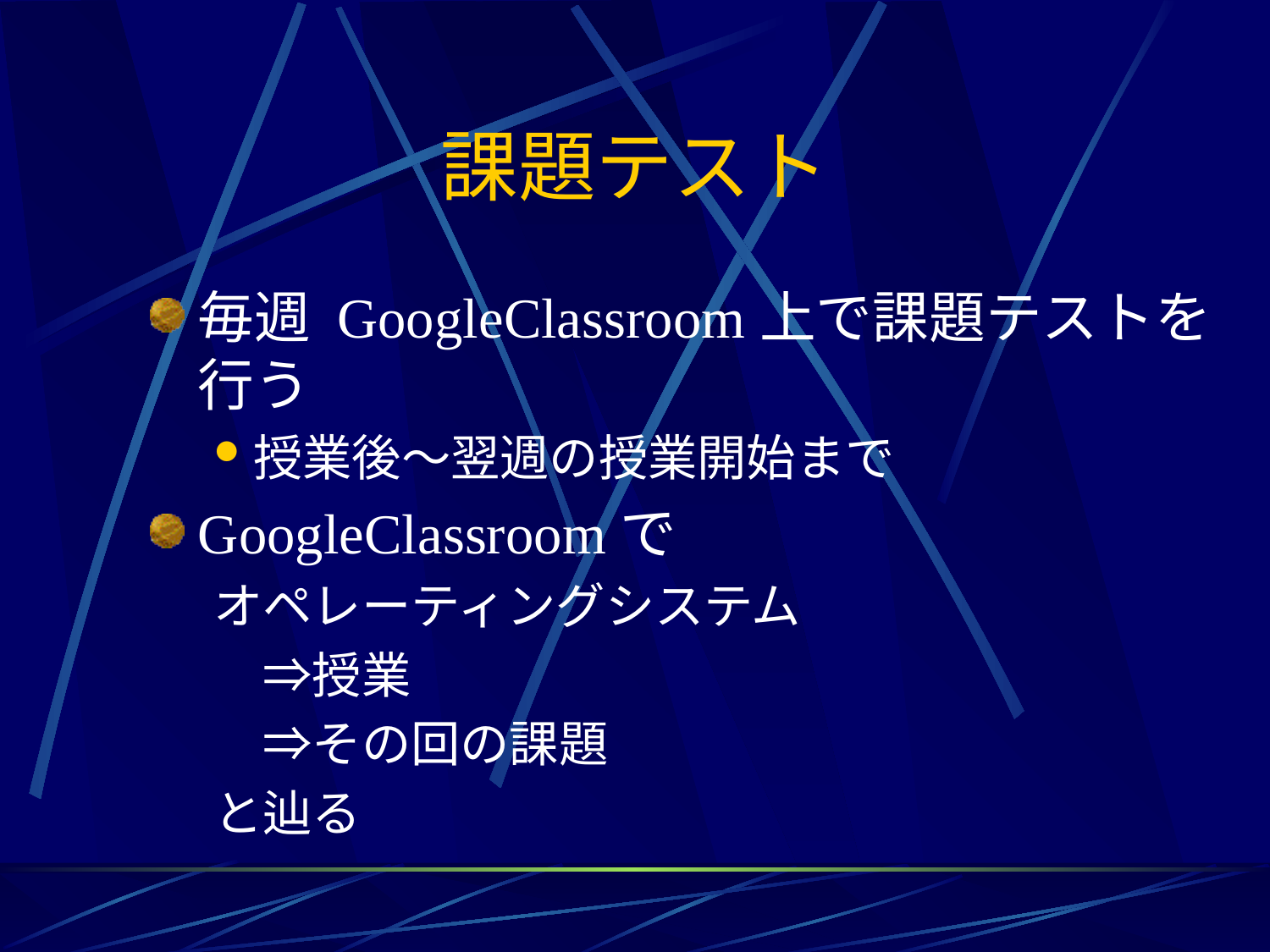

# 課題テスト
毎週 GoogleClassroom上で課題テストを行う
授業後～翌週の授業開始まで
GoogleClassroomで
オペレーティングシステム
　⇒授業
　⇒その回の課題
と辿る